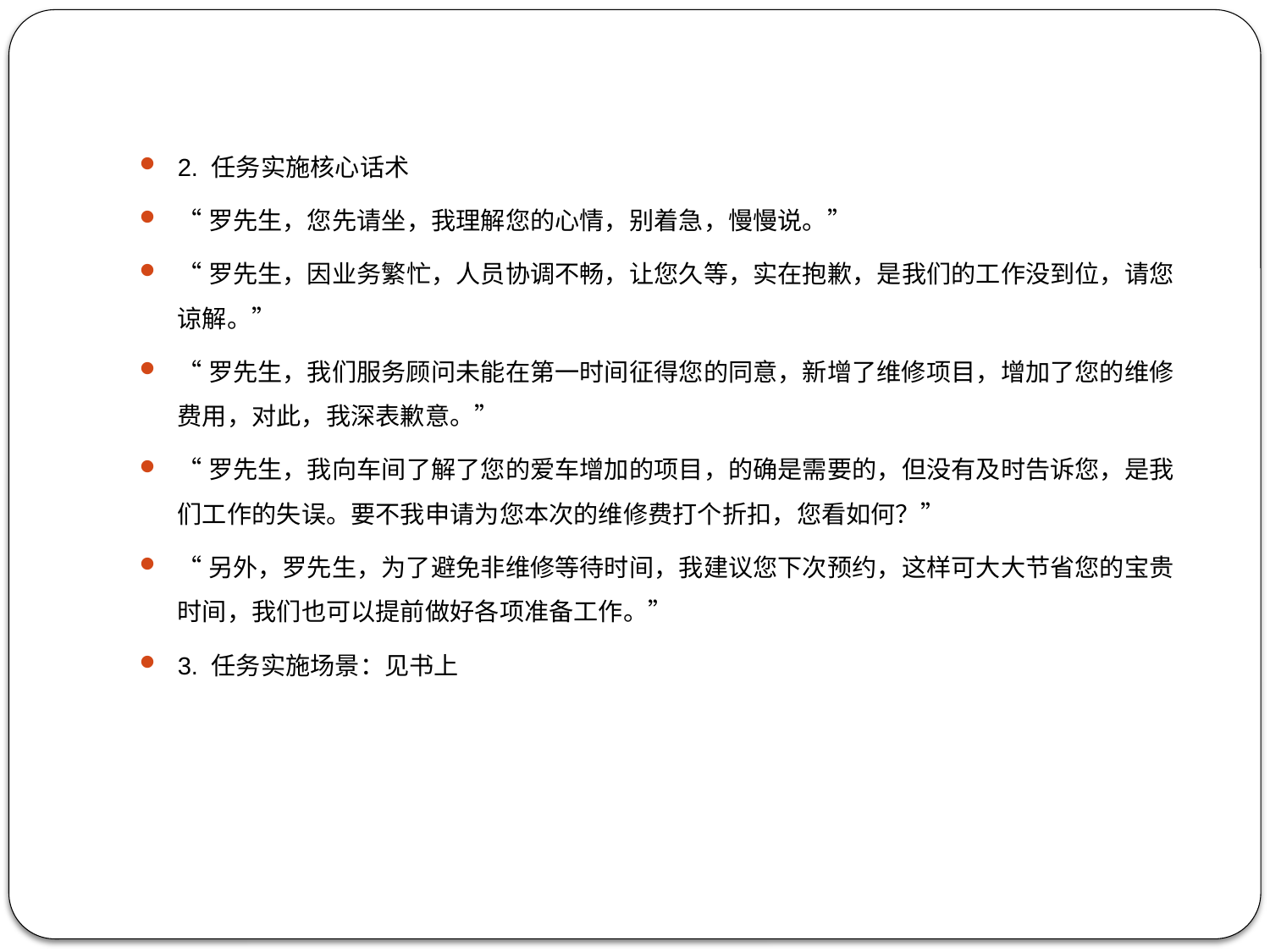

2. 任务实施核心话术
“罗先生，您先请坐，我理解您的心情，别着急，慢慢说。”
“罗先生，因业务繁忙，人员协调不畅，让您久等，实在抱歉，是我们的工作没到位，请您谅解。”
“罗先生，我们服务顾问未能在第一时间征得您的同意，新增了维修项目，增加了您的维修费用，对此，我深表歉意。”
“罗先生，我向车间了解了您的爱车增加的项目，的确是需要的，但没有及时告诉您，是我们工作的失误。要不我申请为您本次的维修费打个折扣，您看如何？”
“另外，罗先生，为了避免非维修等待时间，我建议您下次预约，这样可大大节省您的宝贵时间，我们也可以提前做好各项准备工作。”
3. 任务实施场景：见书上